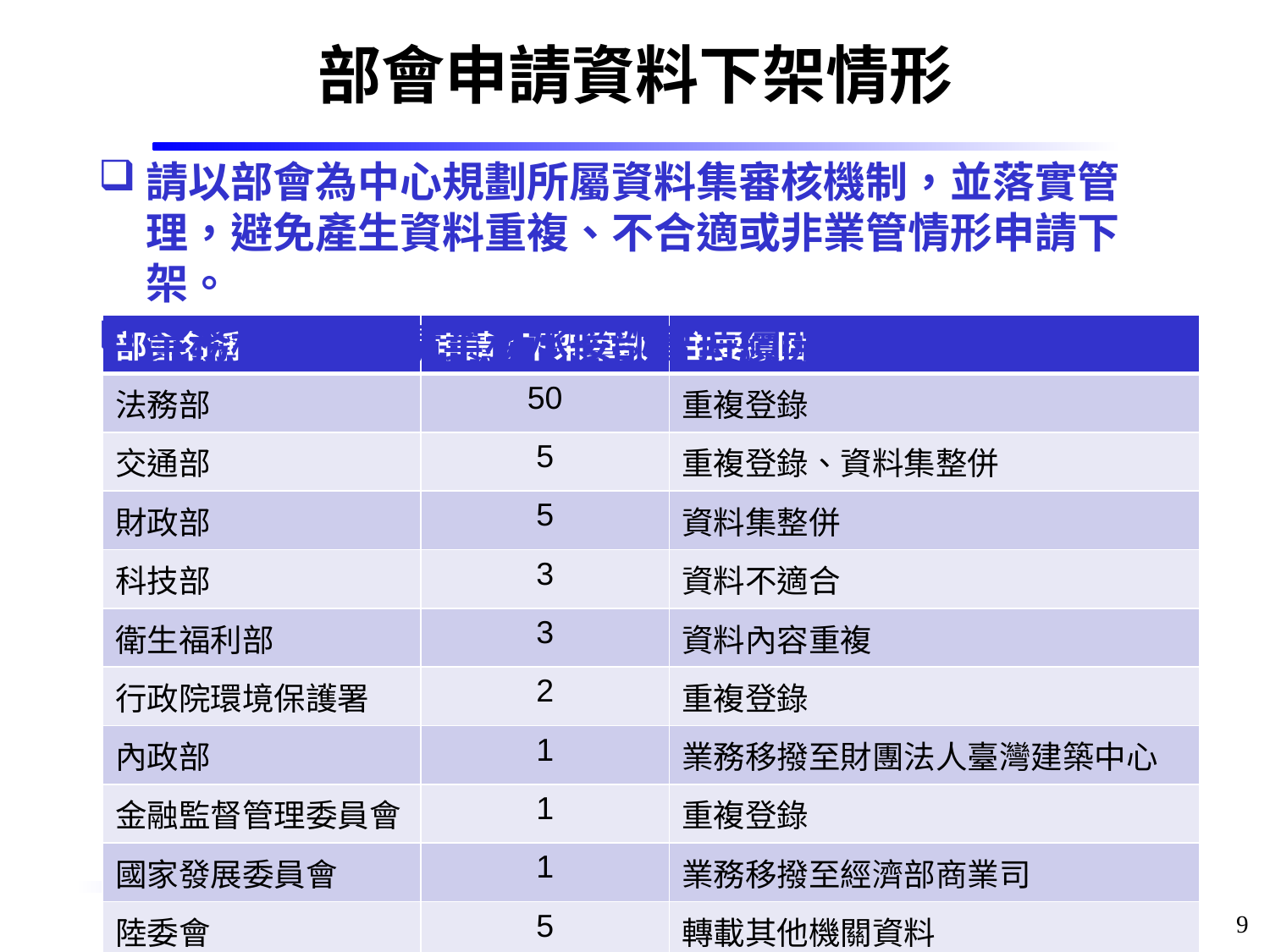

# 部會申請資料下架情形
請以部會為中心規劃所屬資料集審核機制，並落實管理，避免產生資料重複、不合適或非業管情形申請下架。
業務移撥者，請業務承接部會持續開放及更新資料。
| 部會名稱 | 申請/下架筆數 | 主要原因 |
| --- | --- | --- |
| 法務部 | 50 | 重複登錄 |
| 交通部 | 5 | 重複登錄、資料集整併 |
| 財政部 | 5 | 資料集整併 |
| 科技部 | 3 | 資料不適合 |
| 衛生福利部 | 3 | 資料內容重複 |
| 行政院環境保護署 | 2 | 重複登錄 |
| 內政部 | 1 | 業務移撥至財團法人臺灣建築中心 |
| 金融監督管理委員會 | 1 | 重複登錄 |
| 國家發展委員會 | 1 | 業務移撥至經濟部商業司 |
| 陸委會 | 5 | 轉載其他機關資料 |
9